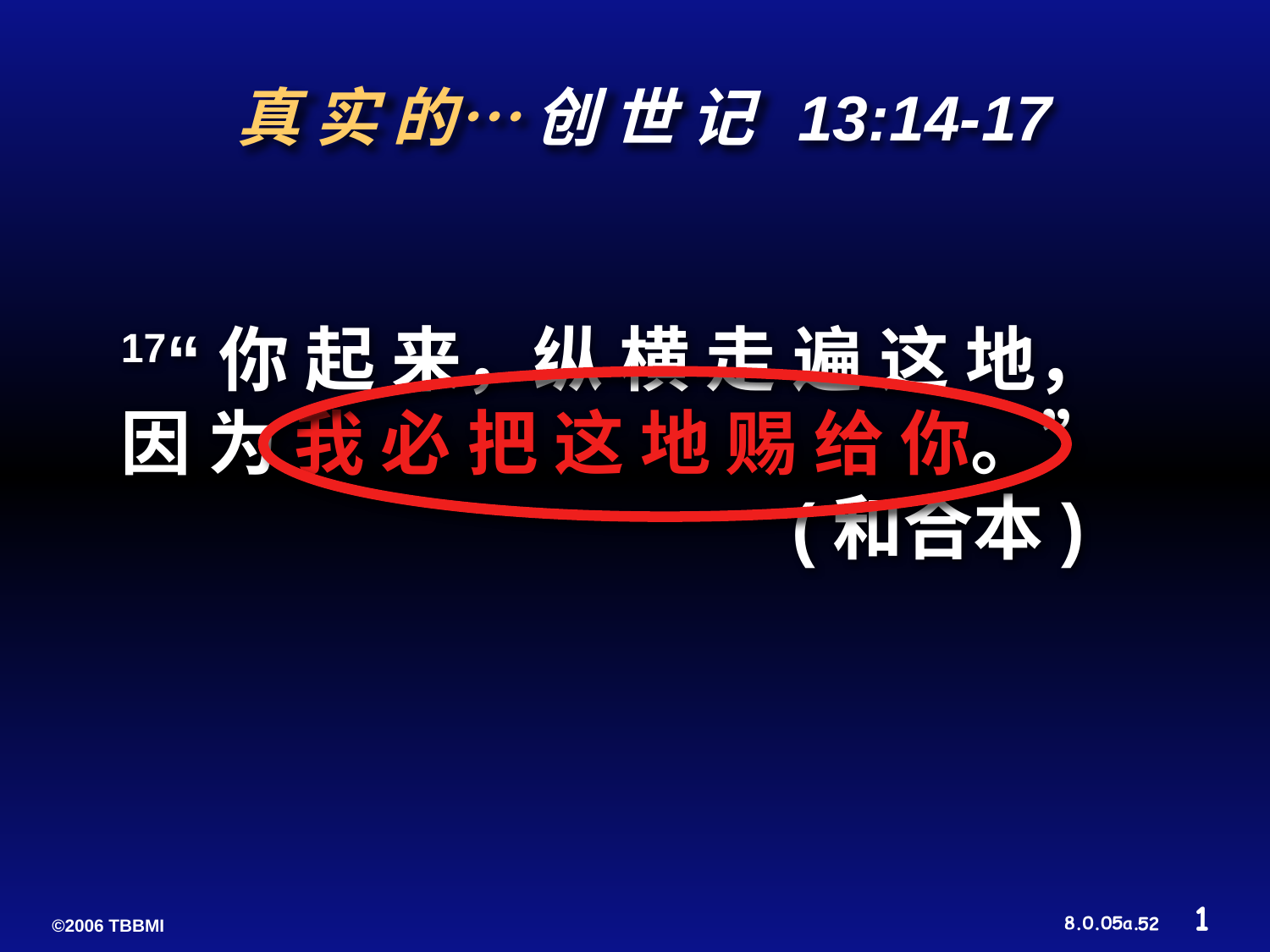

真 实 的… 创 世 记  13:14-17
17“你 起 来，纵 横 走 遍 这 地， 因 为 我 必 把 这 地 赐 给 你。”				                 (和合本)

1
52